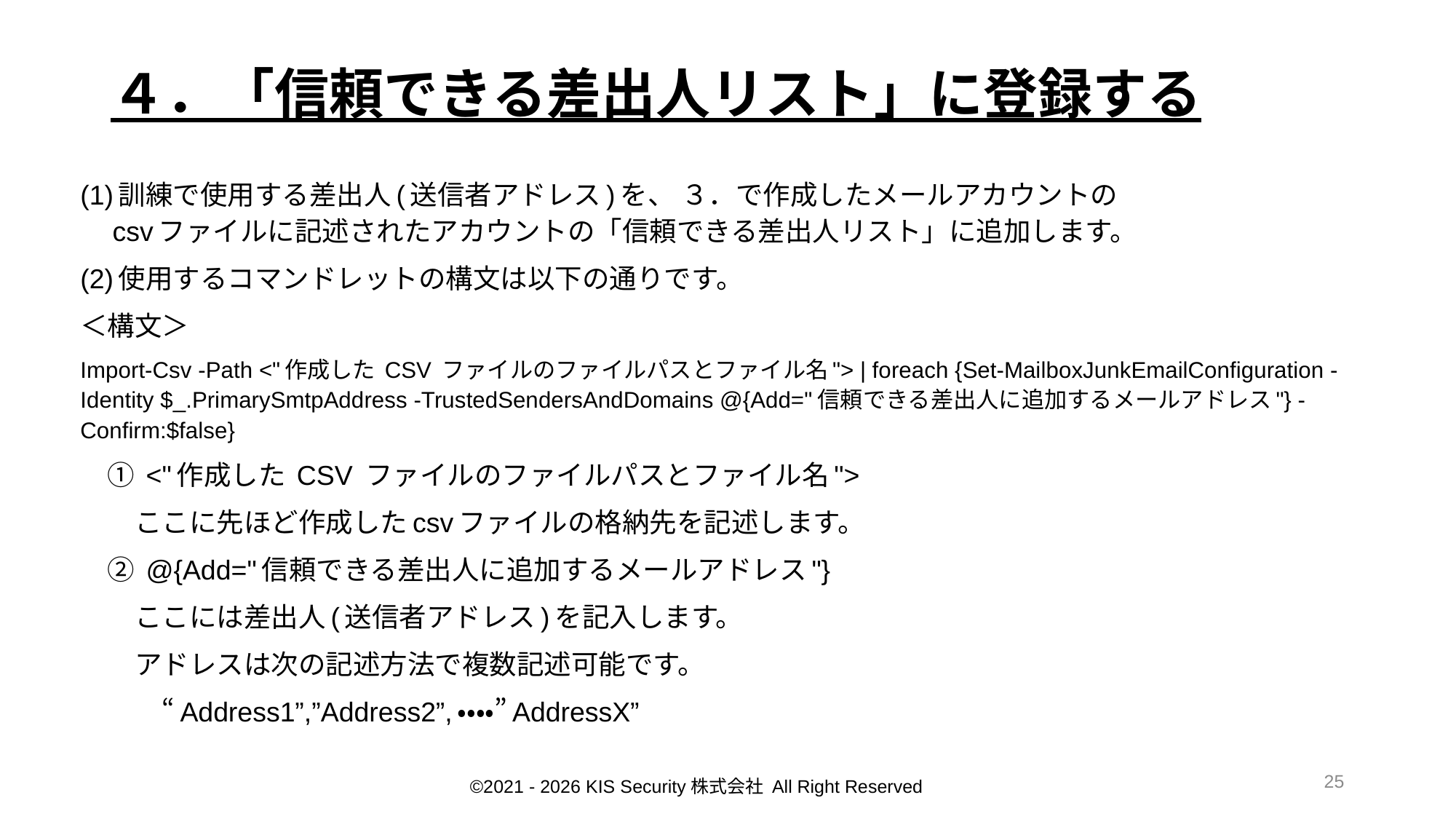

# ４．「信頼できる差出人リスト」に登録する
(1)訓練で使用する差出人(送信者アドレス)を、 ３．で作成したメールアカウントの
　csvファイルに記述されたアカウントの「信頼できる差出人リスト」に追加します。
(2)使用するコマンドレットの構文は以下の通りです。
＜構文＞
Import-Csv -Path <"作成した CSV ファイルのファイルパスとファイル名"> | foreach {Set-MailboxJunkEmailConfiguration -Identity $_.PrimarySmtpAddress -TrustedSendersAndDomains @{Add="信頼できる差出人に追加するメールアドレス"} -Confirm:$false}
　① <"作成した CSV ファイルのファイルパスとファイル名">
　　ここに先ほど作成したcsvファイルの格納先を記述します。
　② @{Add="信頼できる差出人に追加するメールアドレス"}
　　ここには差出人(送信者アドレス)を記入します。
　　アドレスは次の記述方法で複数記述可能です。
　　　“Address1”,”Address2”,・・・・”AddressX”
25